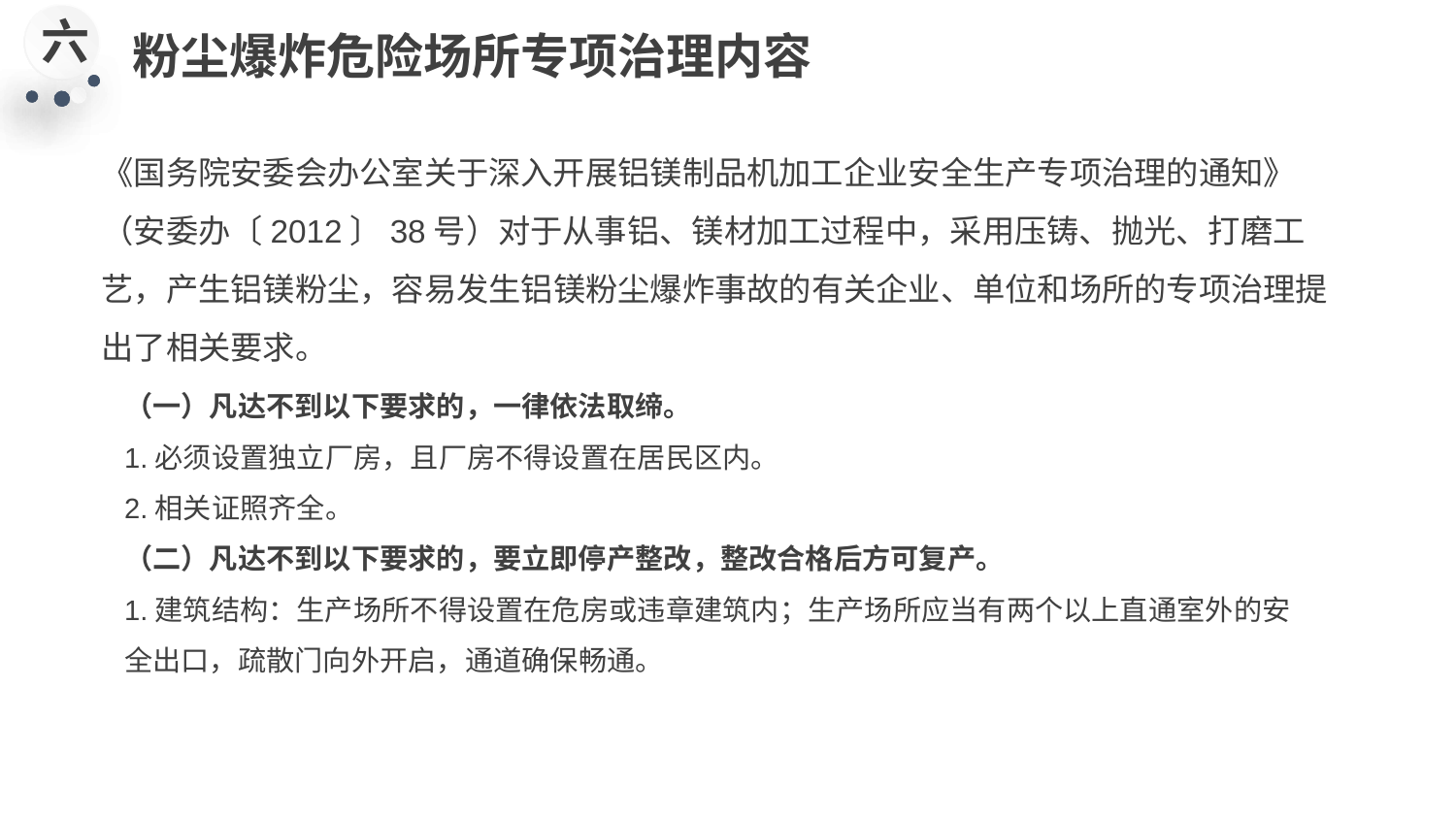

六
粉尘爆炸危险场所专项治理内容
《国务院安委会办公室关于深入开展铝镁制品机加工企业安全生产专项治理的通知》（安委办〔2012〕38号）对于从事铝、镁材加工过程中，采用压铸、抛光、打磨工艺，产生铝镁粉尘，容易发生铝镁粉尘爆炸事故的有关企业、单位和场所的专项治理提出了相关要求。
（一）凡达不到以下要求的，一律依法取缔。
1.必须设置独立厂房，且厂房不得设置在居民区内。
2.相关证照齐全。
（二）凡达不到以下要求的，要立即停产整改，整改合格后方可复产。
1.建筑结构：生产场所不得设置在危房或违章建筑内；生产场所应当有两个以上直通室外的安全出口，疏散门向外开启，通道确保畅通。